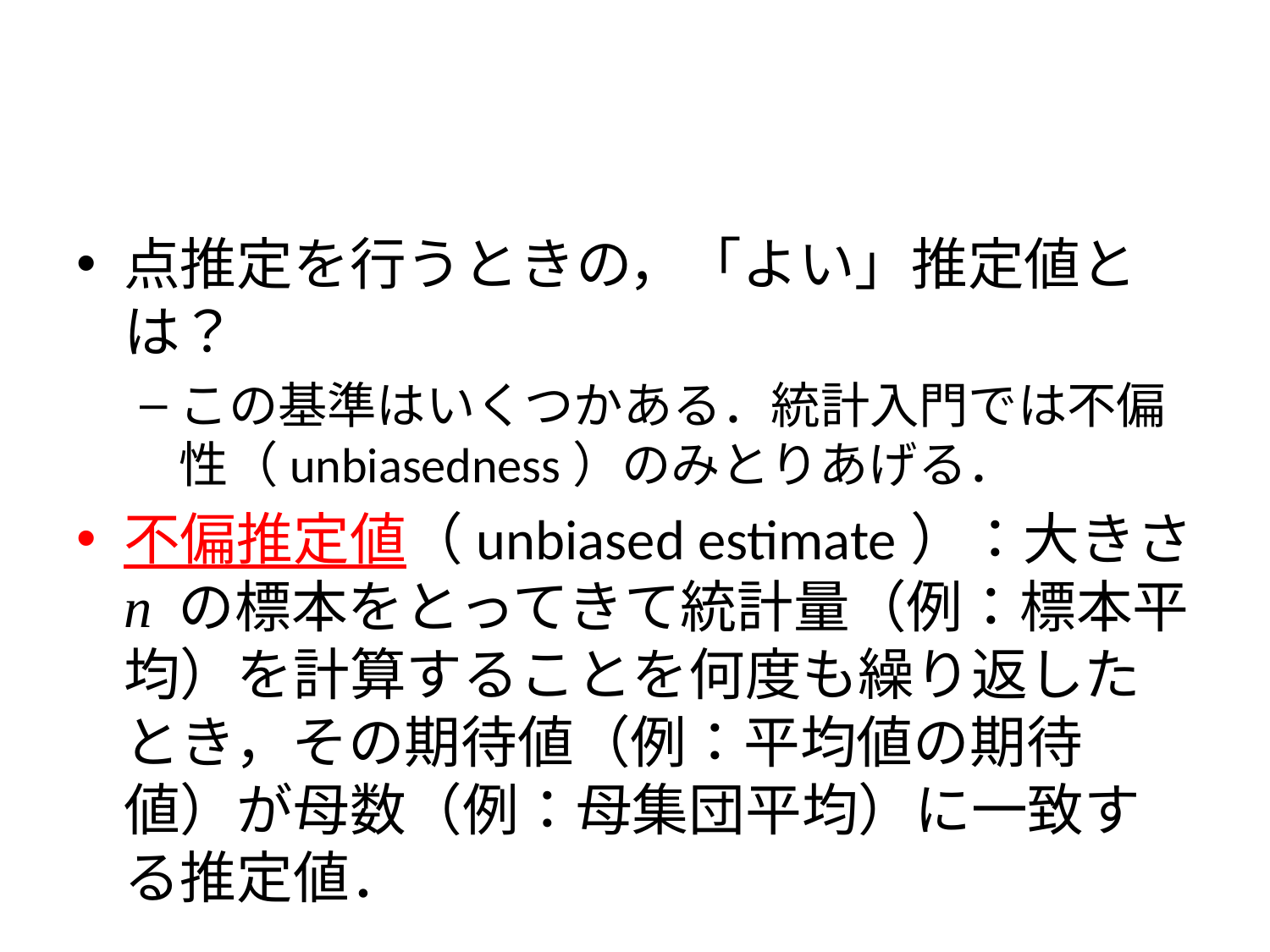

#
点推定を行うときの，「よい」推定値とは？
この基準はいくつかある．統計入門では不偏性（unbiasedness）のみとりあげる．
不偏推定値（unbiased estimate）：大きさ n の標本をとってきて統計量（例：標本平均）を計算することを何度も繰り返したとき，その期待値（例：平均値の期待値）が母数（例：母集団平均）に一致する推定値．